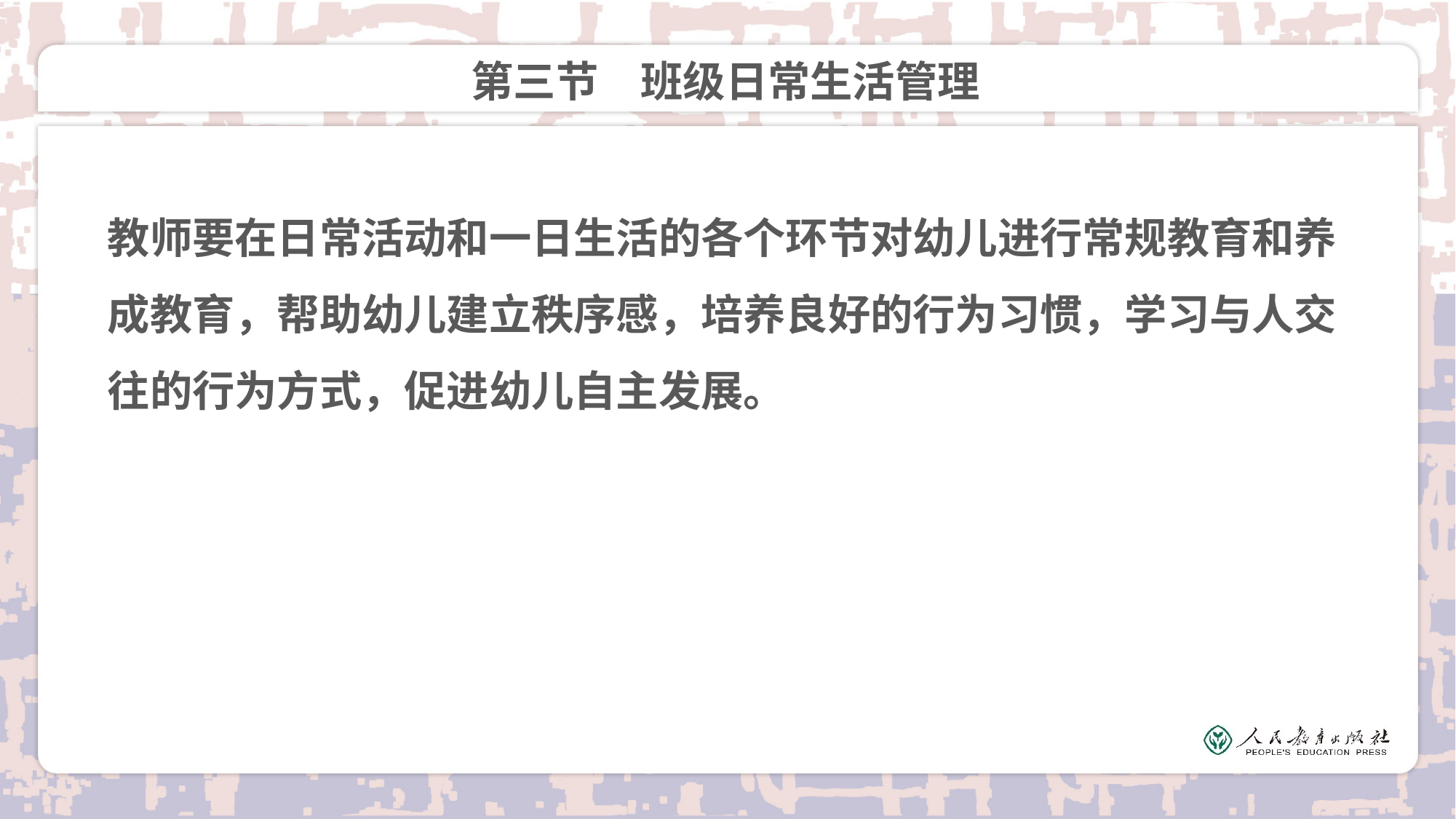

# 第三节　班级日常生活管理
教师要在日常活动和一日生活的各个环节对幼儿进行常规教育和养成教育，帮助幼儿建立秩序感，培养良好的行为习惯，学习与人交往的行为方式，促进幼儿自主发展。